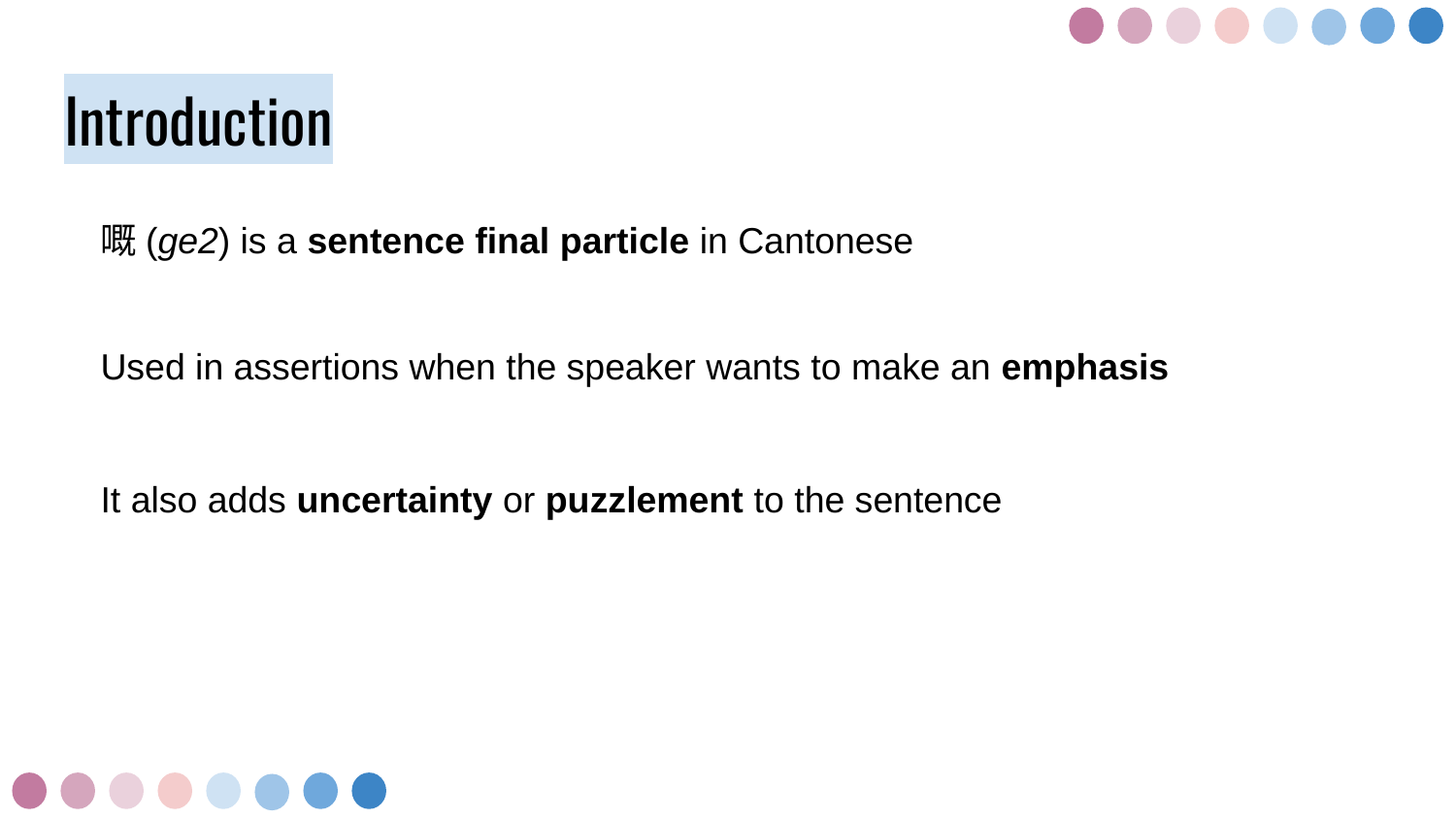

# Introduction
嘅(ge2) is a sentence final particle in Cantonese
Used in assertions when the speaker wants to make an emphasis
It also adds uncertainty or puzzlement to the sentence